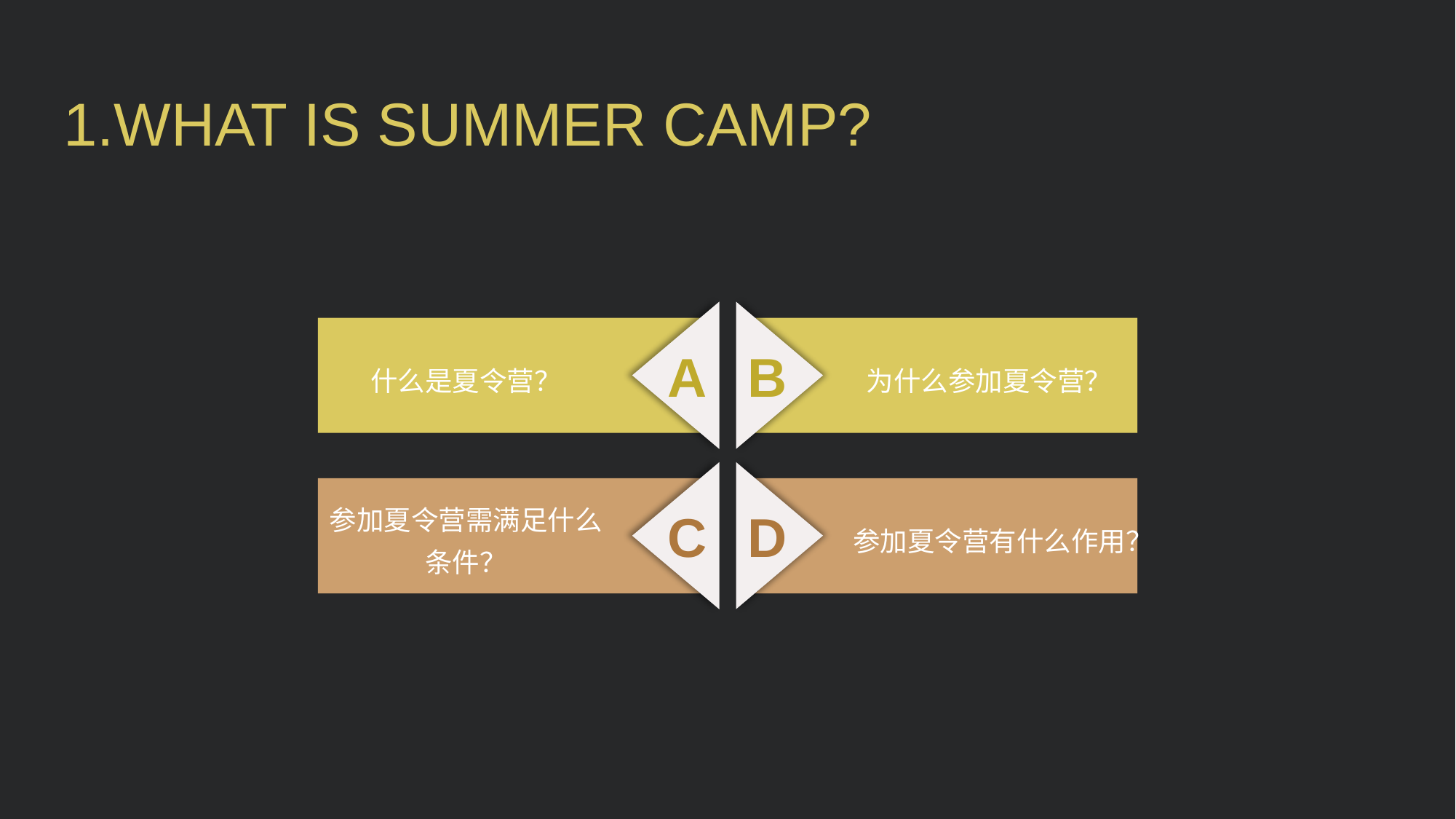

1.WHAT IS SUMMER CAMP?
A
B
什么是夏令营？
为什么参加夏令营？
D
C
参加夏令营需满足什么条件？
参加夏令营有什么作用？